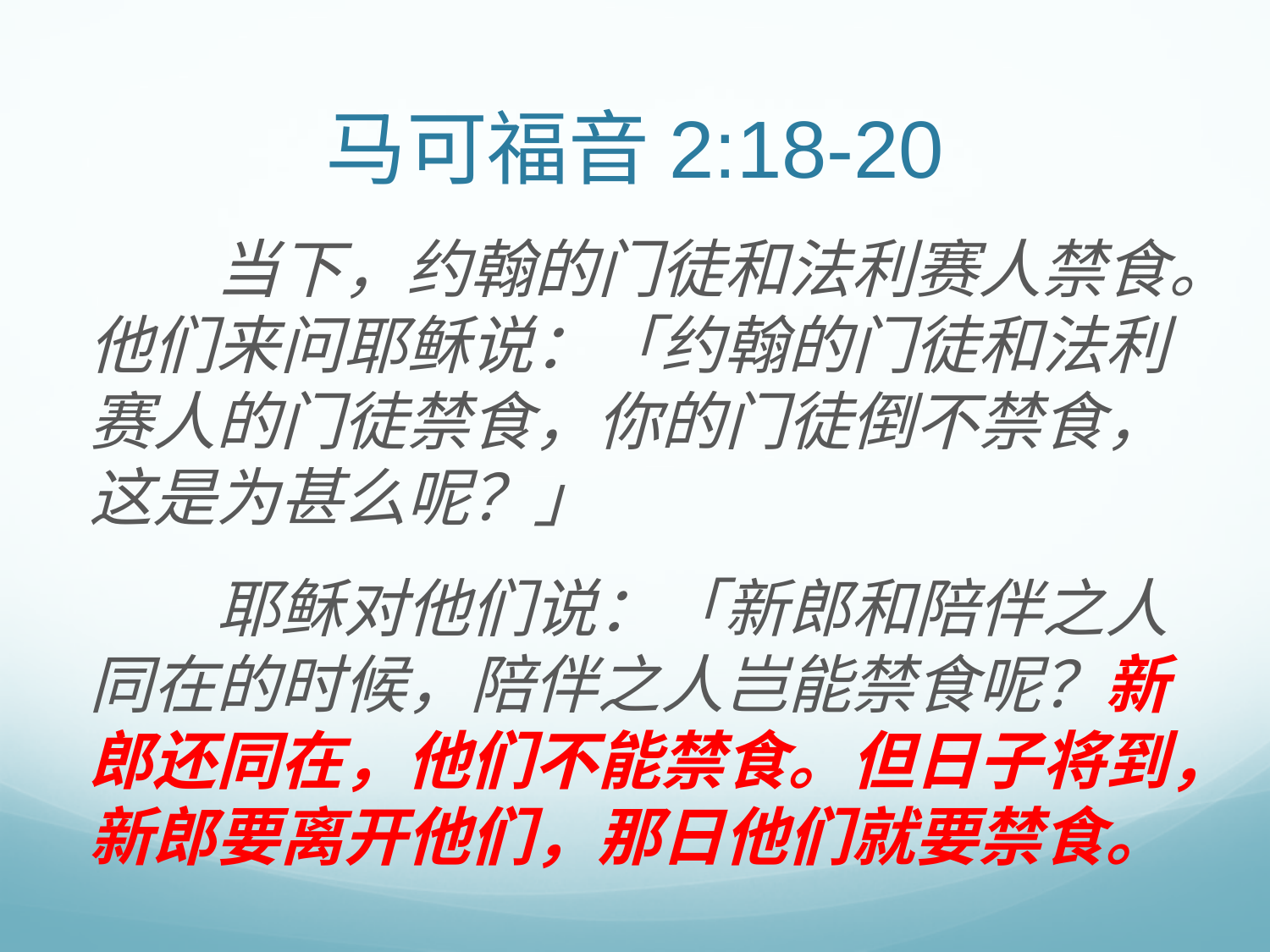

# 马可福音2:18-20
	当下，约翰的门徒和法利赛人禁食。他们来问耶稣说：「约翰的门徒和法利赛人的门徒禁食，你的门徒倒不禁食，这是为甚么呢？」
	耶稣对他们说：「新郎和陪伴之人同在的时候，陪伴之人岂能禁食呢？新郎还同在，他们不能禁食。但日子将到，新郎要离开他们，那日他们就要禁食。